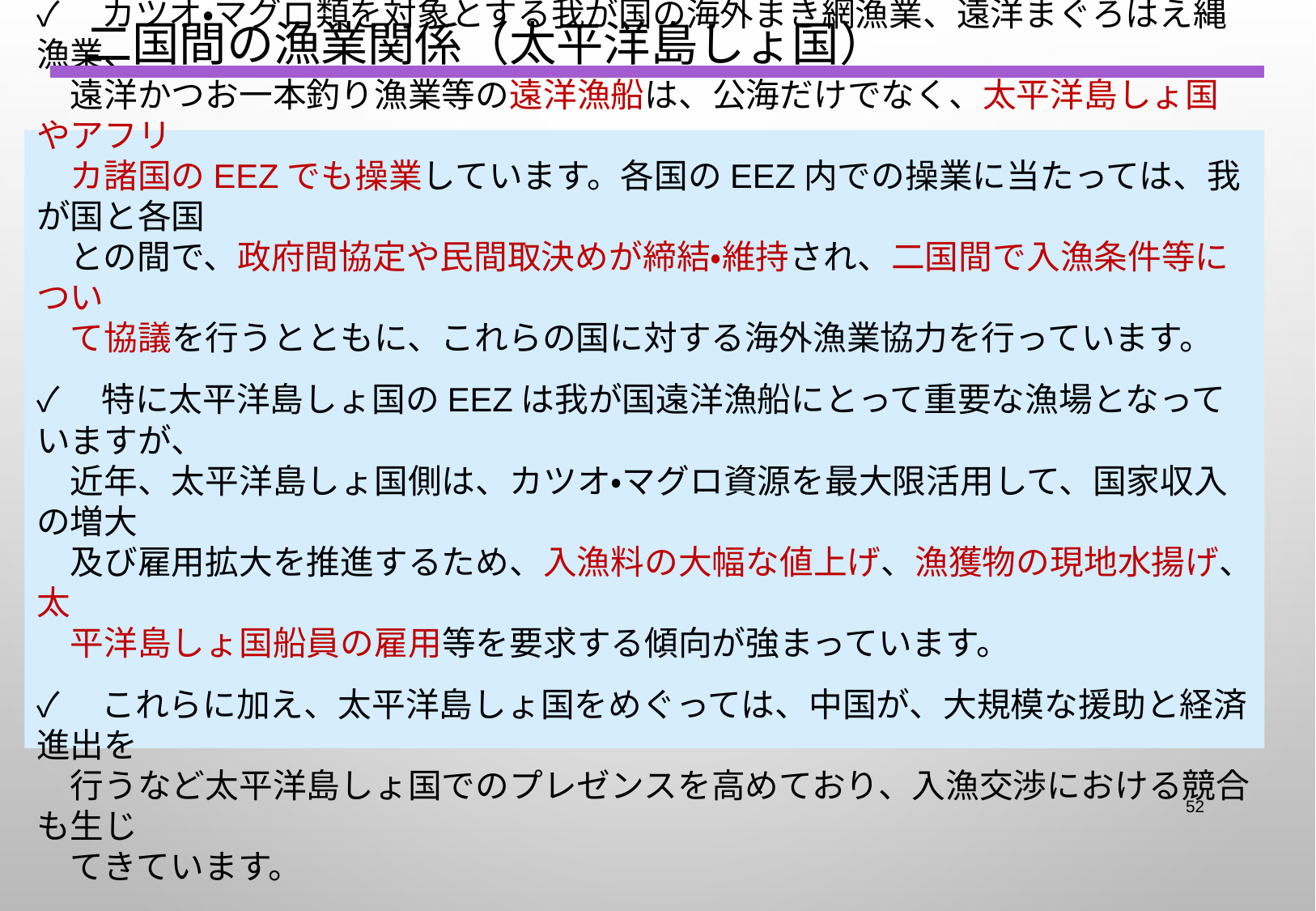

二国間の漁業関係（太平洋島しょ国）
✓　カツオ・マグロ類を対象とする我が国の海外まき網漁業、遠洋まぐろはえ縄漁業、
　遠洋かつお一本釣り漁業等の遠洋漁船は、公海だけでなく、太平洋島しょ国やアフリ
　カ諸国のEEZでも操業しています。各国のEEZ内での操業に当たっては、我が国と各国
　との間で、政府間協定や民間取決めが締結・維持され、二国間で入漁条件等につい
　て協議を行うとともに、これらの国に対する海外漁業協力を行っています。

✓　特に太平洋島しょ国のEEZは我が国遠洋漁船にとって重要な漁場となっていますが、
　近年、太平洋島しょ国側は、カツオ・マグロ資源を最大限活用して、国家収入の増大
　及び雇用拡大を推進するため、入漁料の大幅な値上げ、漁獲物の現地水揚げ、太
　平洋島しょ国船員の雇用等を要求する傾向が強まっています。

✓　これらに加え、太平洋島しょ国をめぐっては、中国が、大規模な援助と経済進出を
　行うなど太平洋島しょ国でのプレゼンスを高めており、入漁交渉における競合も生じ
　てきています。
# Ⅰ.●●
52